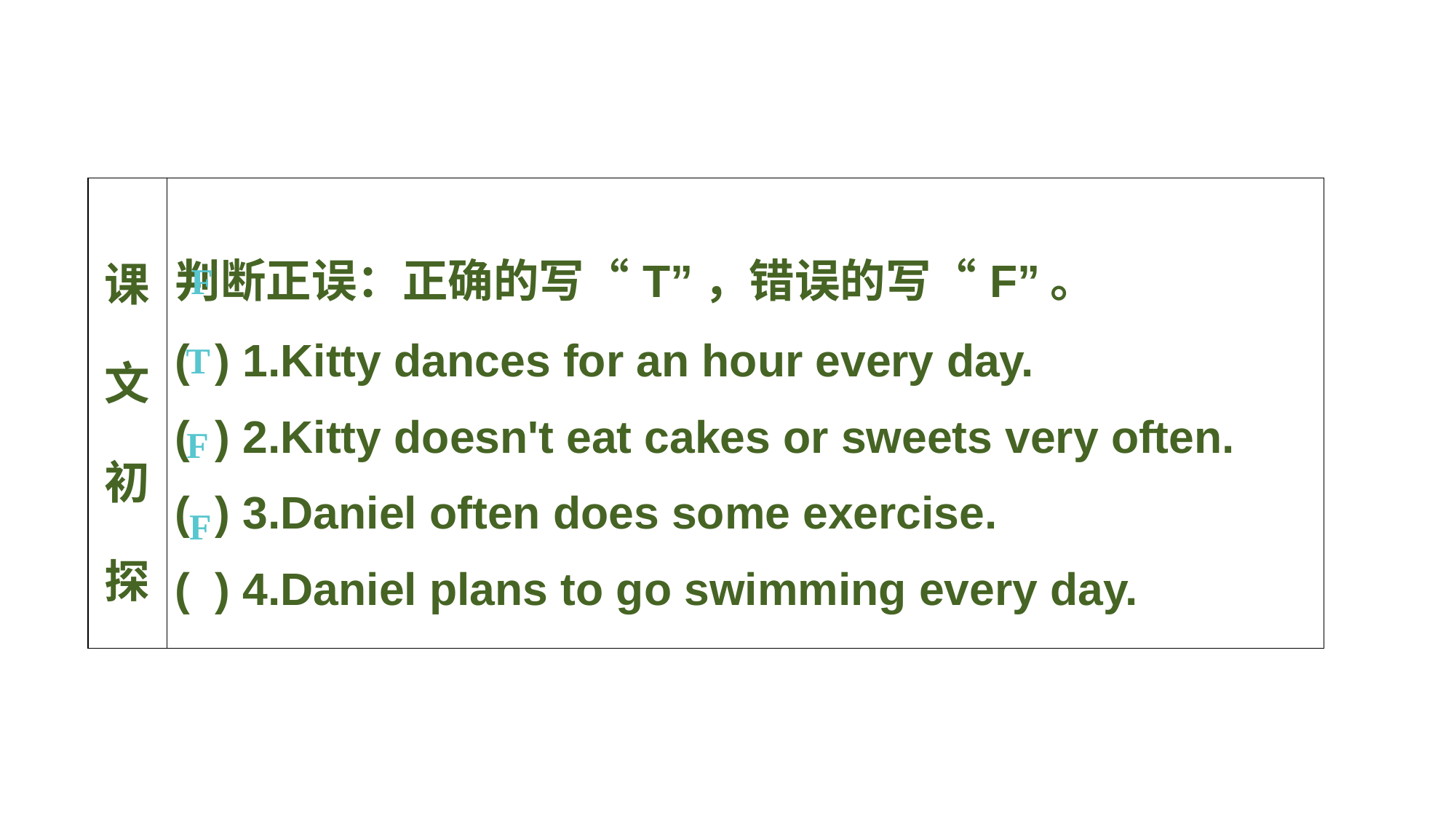

| 课文初探 | 判断正误：正确的写“T”，错误的写“F”。 ( ) 1.Kitty dances for an hour every day. ( ) 2.Kitty doesn't eat cakes or sweets very often. ( ) 3.Daniel often does some exercise. ( ) 4.Daniel plans to go swimming every day. |
| --- | --- |
F
T
F
F